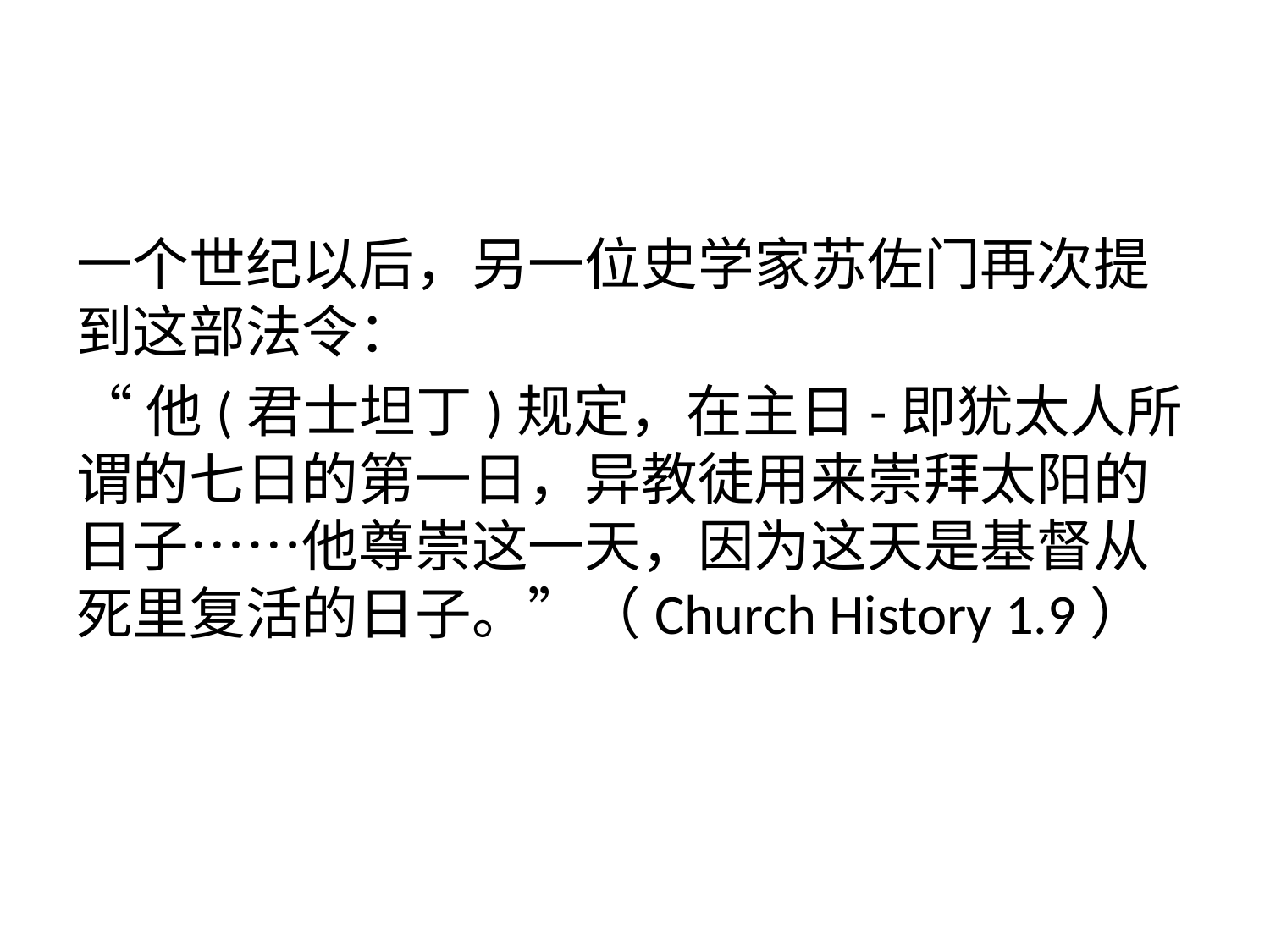

#
一个世纪以后，另一位史学家苏佐门再次提到这部法令：
“他(君士坦丁)规定，在主日-即犹太人所谓的七日的第一日，异教徒用来崇拜太阳的日子……他尊崇这一天，因为这天是基督从死里复活的日子。”（Church History 1.9）